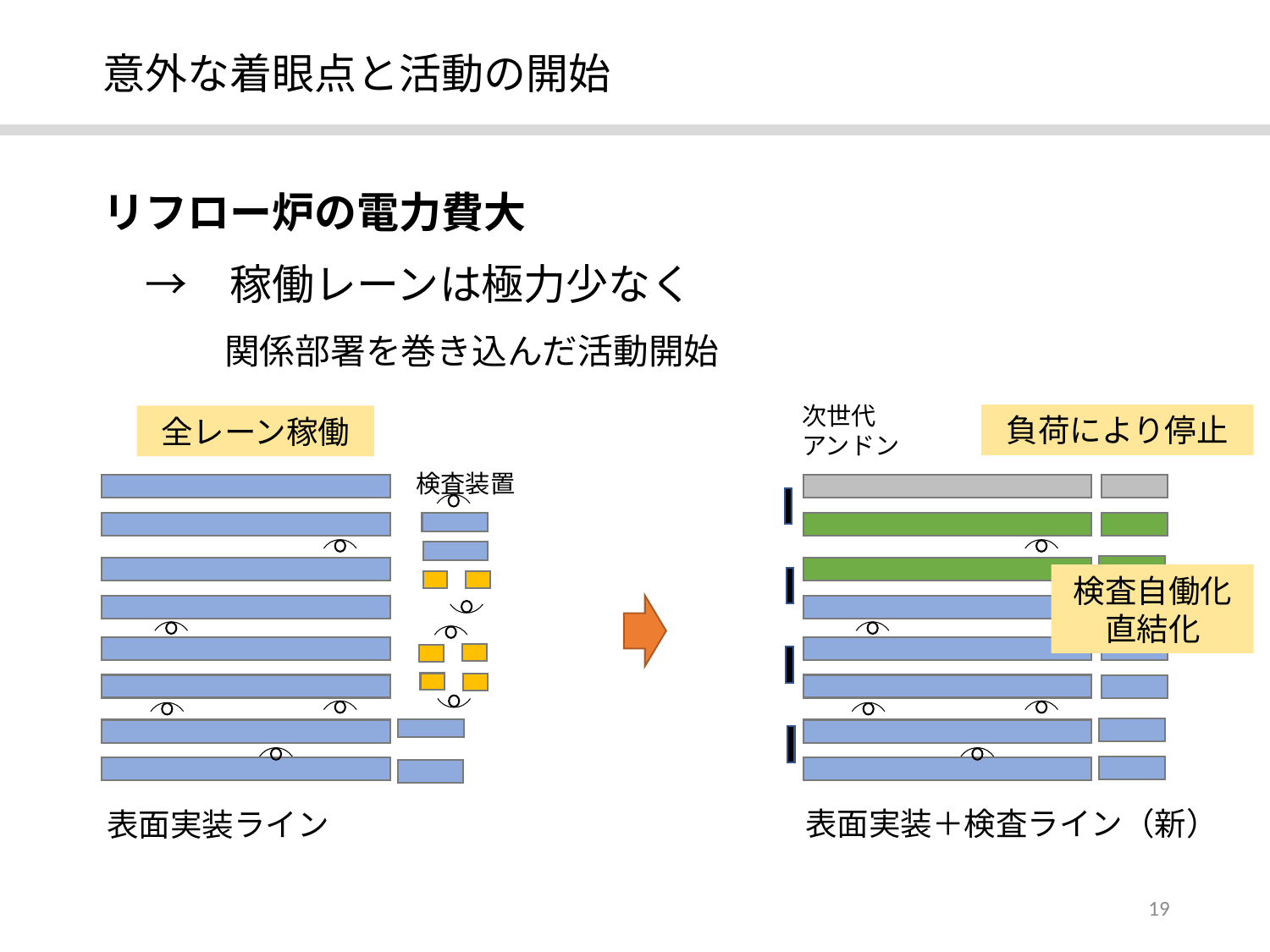

意外な着眼点と活動の開始
リフロー炉の電力費大

　→　稼働レーンは極力少なく
　　　  関係部署を巻き込んだ活動開始
次世代
アンドン
負荷により停止
全レーン稼働
検査装置

検査自働化直結化

表面実装＋検査ライン（新）
表面実装ライン
19